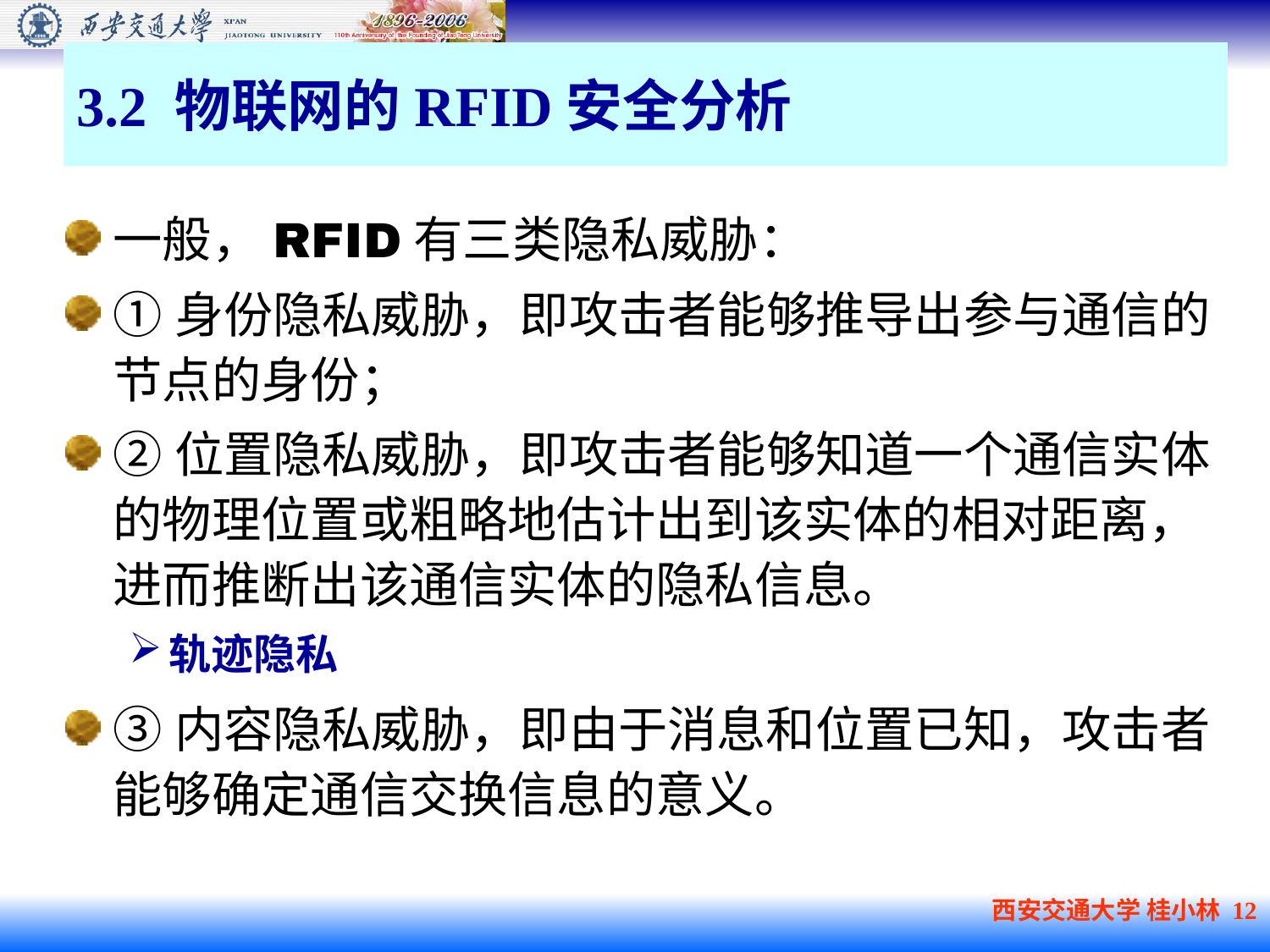

# 3.2 物联网的RFID安全分析
一般，RFID有三类隐私威胁：
①身份隐私威胁，即攻击者能够推导出参与通信的节点的身份；
②位置隐私威胁，即攻击者能够知道一个通信实体的物理位置或粗略地估计出到该实体的相对距离，进而推断出该通信实体的隐私信息。
轨迹隐私
③内容隐私威胁，即由于消息和位置已知，攻击者能够确定通信交换信息的意义。
西安交通大学 桂小林 12